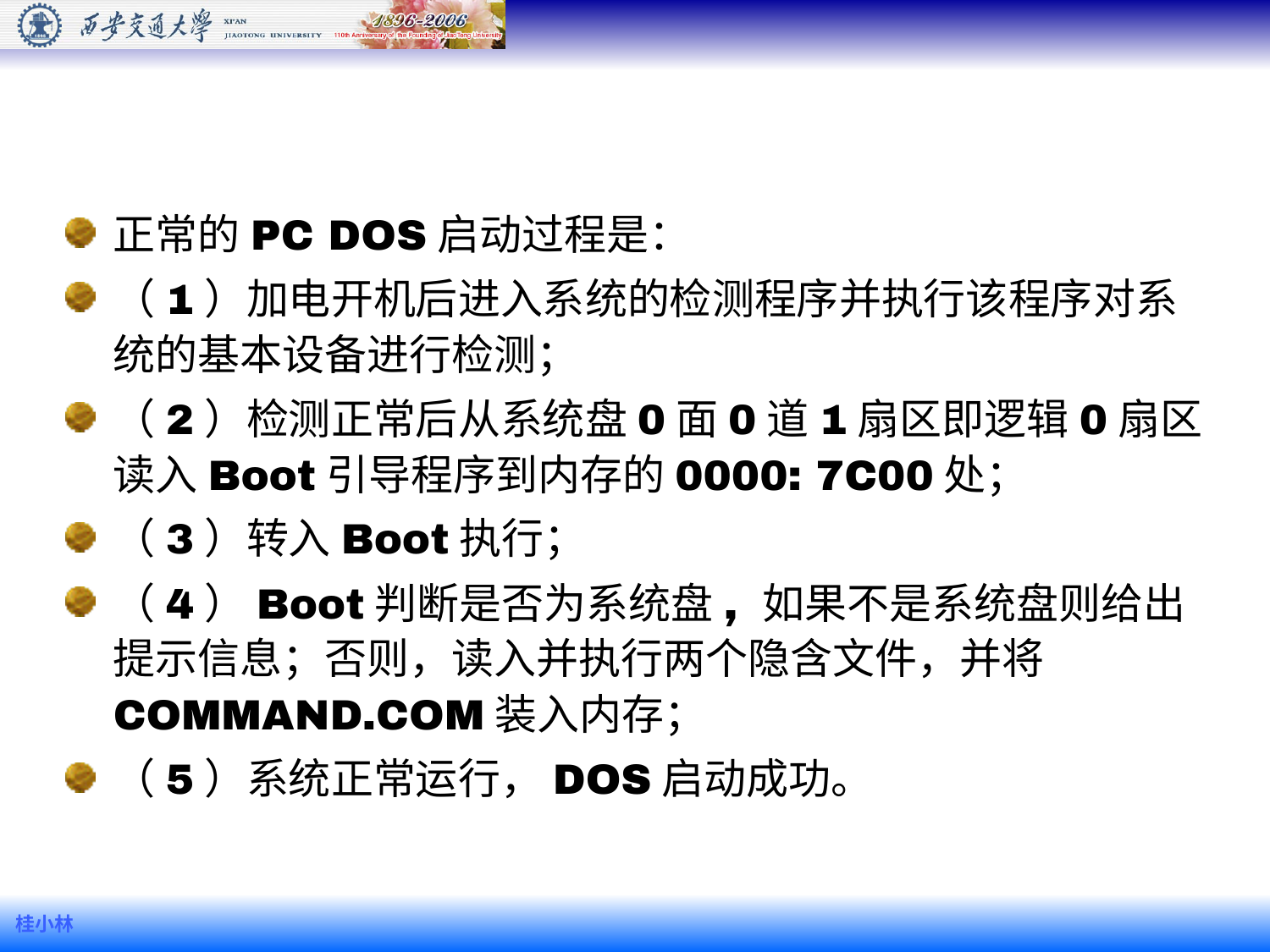

#
正常的PC DOS启动过程是：
（1）加电开机后进入系统的检测程序并执行该程序对系统的基本设备进行检测；
（2）检测正常后从系统盘0面0道1扇区即逻辑0扇区读入Boot引导程序到内存的0000: 7C00处；
（3）转入Boot执行；
（4）Boot判断是否为系统盘, 如果不是系统盘则给出提示信息；否则，读入并执行两个隐含文件，并将COMMAND.COM装入内存；
（5）系统正常运行，DOS启动成功。

44
桂小林